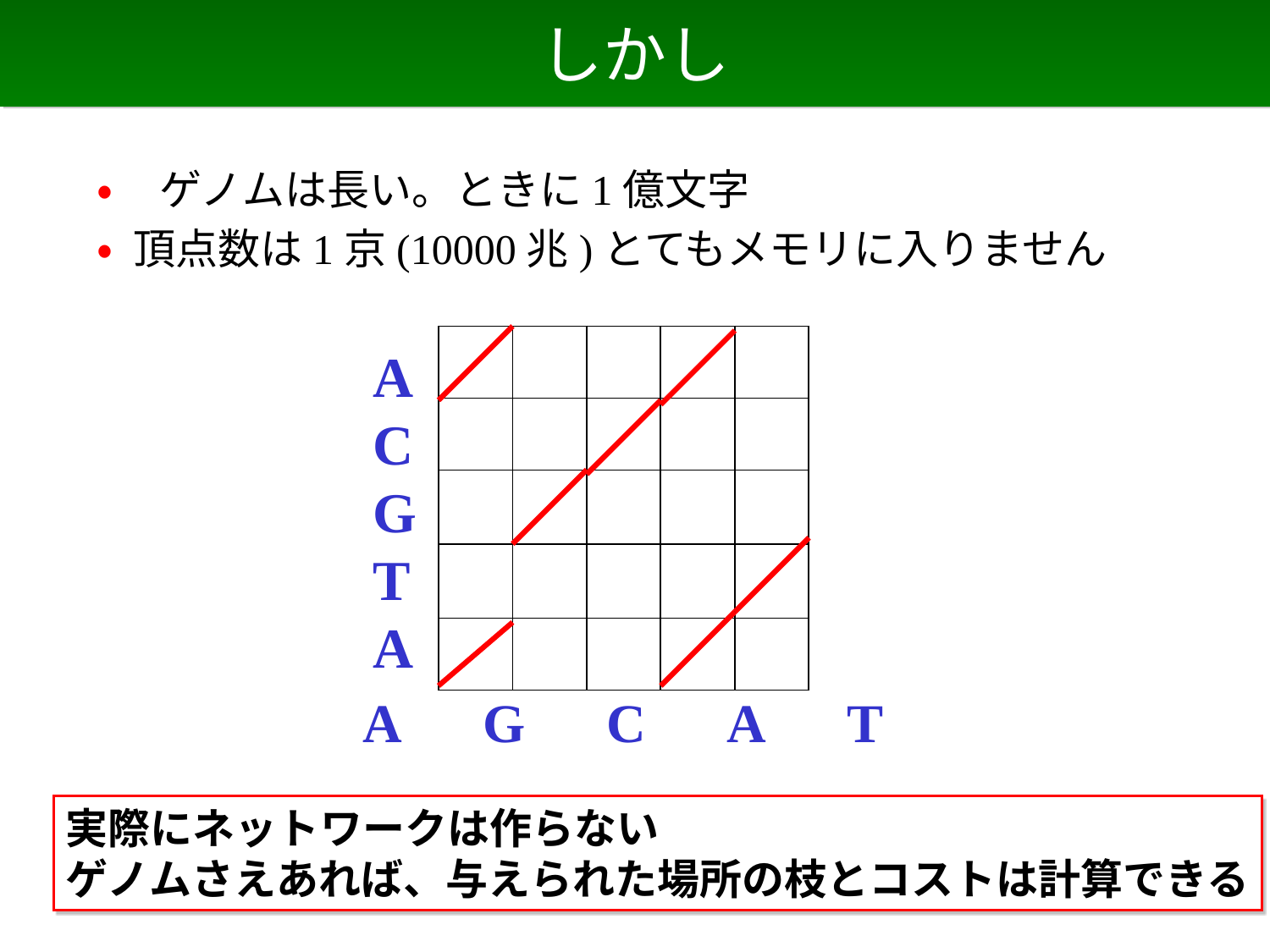

# しかし
• ゲノムは長い。ときに1億文字
• 頂点数は1京(10000兆)とてもメモリに入りません
|  |  |  |  |  |
| --- | --- | --- | --- | --- |
|  |  |  |  |  |
|  |  |  |  |  |
|  |  |  |  |  |
|  |  |  |  |  |

A
C
G
T
A

A　G　C　A　T
実際にネットワークは作らない
ゲノムさえあれば、与えられた場所の枝とコストは計算できる